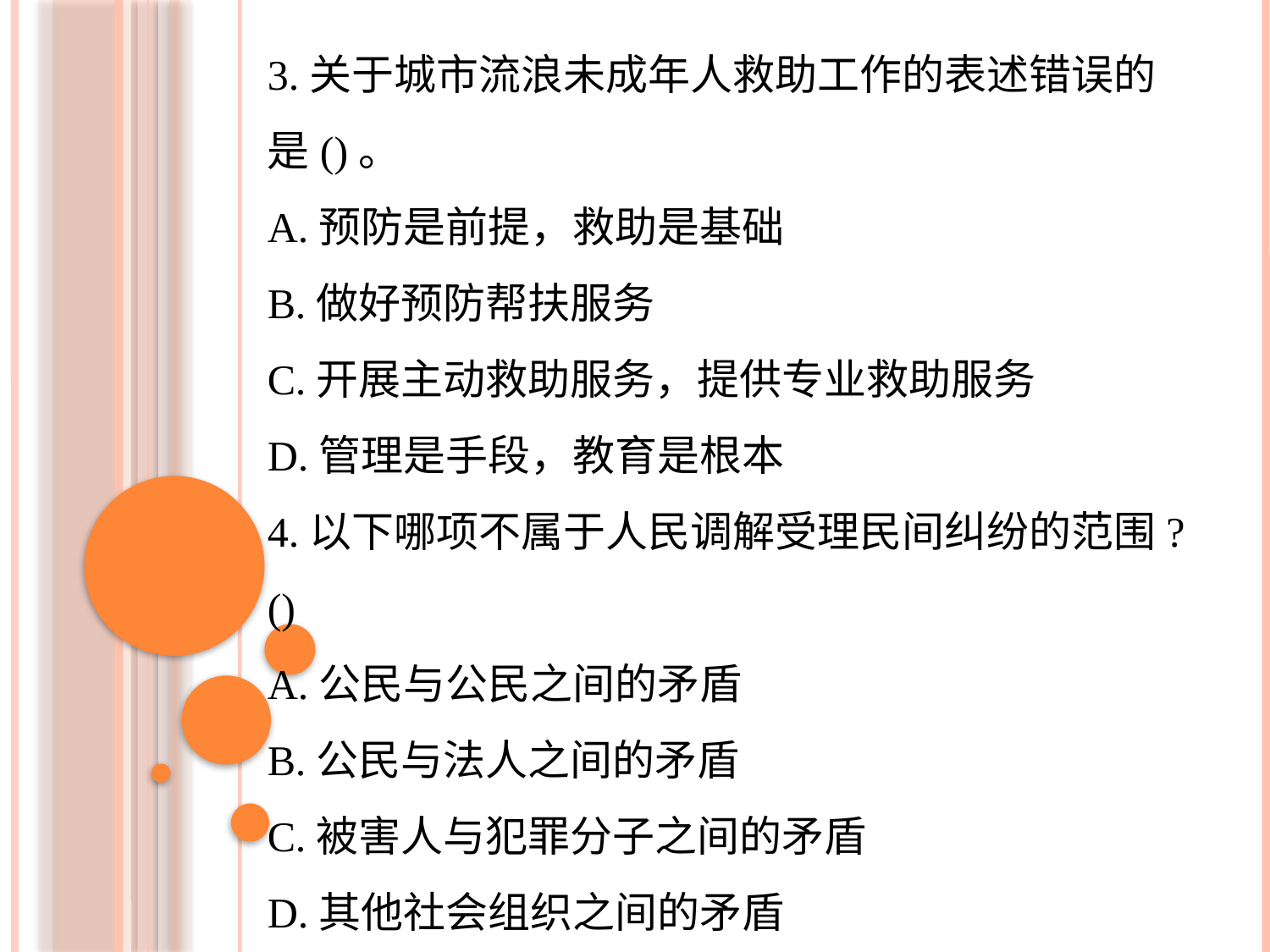

3.关于城市流浪未成年人救助工作的表述错误的是()。
A.预防是前提，救助是基础
B.做好预防帮扶服务
C.开展主动救助服务，提供专业救助服务
D.管理是手段，教育是根本
4.以下哪项不属于人民调解受理民间纠纷的范围?()
A.公民与公民之间的矛盾
B.公民与法人之间的矛盾
C.被害人与犯罪分子之间的矛盾
D.其他社会组织之间的矛盾